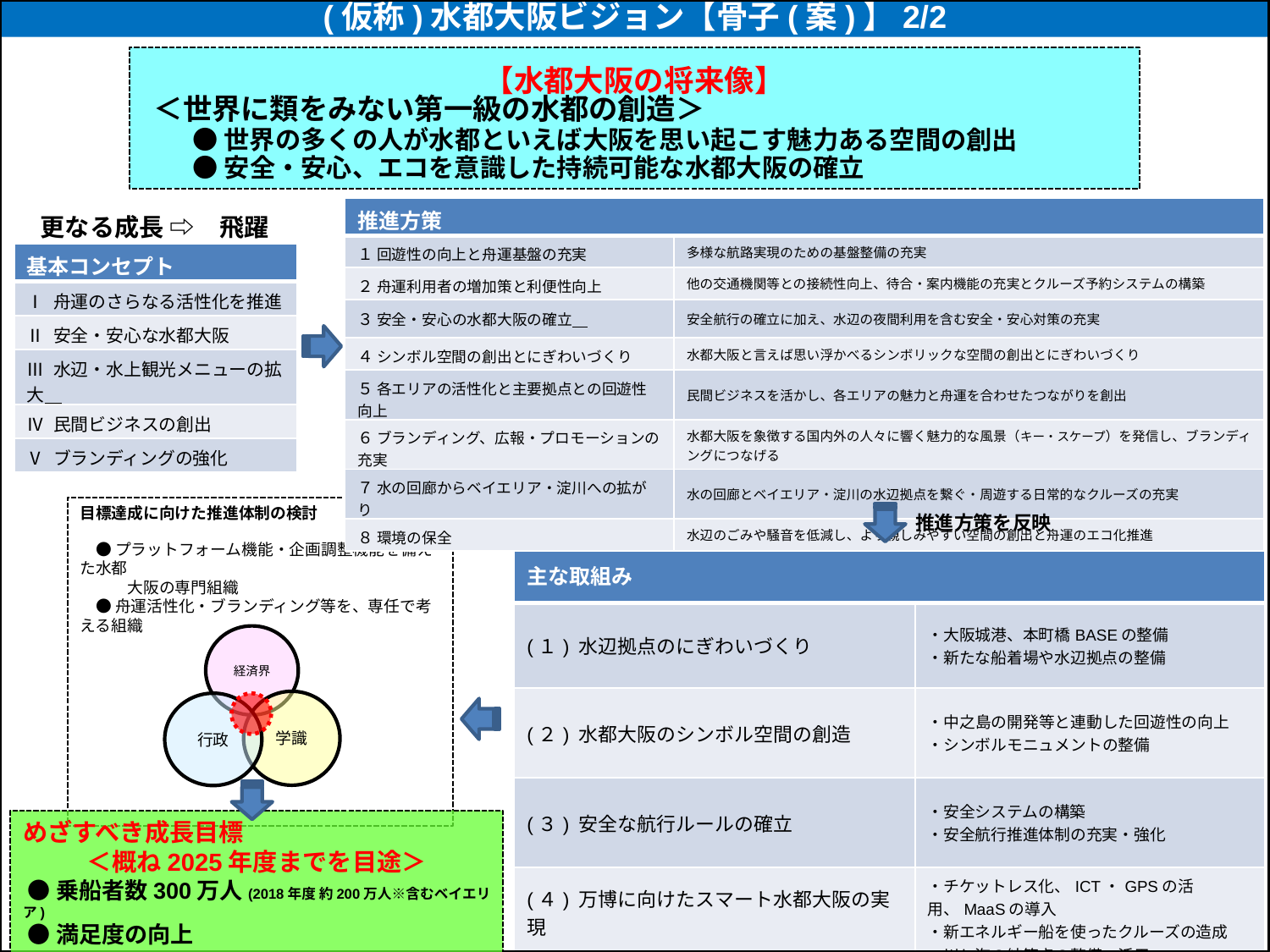

(仮称)水都大阪ビジョン【骨子(案)】2/2

【水都大阪の将来像】
 ＜世界に類をみない第一級の水都の創造＞
　　● 世界の多くの人が水都といえば大阪を思い起こす魅力ある空間の創出
　　● 安全・安心、エコを意識した持続可能な水都大阪の確立
| 推進方策 |  |
| --- | --- |
| １ 回遊性の向上と舟運基盤の充実 | 多様な航路実現のための基盤整備の充実 |
| ２ 舟運利用者の増加策と利便性向上 | 他の交通機関等との接続性向上、待合・案内機能の充実とクルーズ予約システムの構築 |
| ３ 安全・安心の水都大阪の確立 | 安全航行の確立に加え、水辺の夜間利用を含む安全・安心対策の充実 |
| ４ シンボル空間の創出とにぎわいづくり | 水都大阪と言えば思い浮かべるシンボリックな空間の創出とにぎわいづくり |
| ５ 各エリアの活性化と主要拠点との回遊性向上 | 民間ビジネスを活かし、各エリアの魅力と舟運を合わせたつながりを創出 |
| ６ ブランディング、広報・プロモーションの充実 | 水都大阪を象徴する国内外の人々に響く魅力的な風景（キー・スケープ）を発信し、ブランディングにつなげる |
| ７ 水の回廊からベイエリア・淀川への拡がり | 水の回廊とベイエリア・淀川の水辺拠点を繋ぐ・周遊する日常的なクルーズの充実 |
| ８ 環境の保全 | 水辺のごみや騒音を低減し、より親しみやすい空間の創出と舟運のエコ化推進 |
更なる成長 ⇨　飛躍
| 基本コンセプト |
| --- |
| Ⅰ 舟運のさらなる活性化を推進 |
| Ⅱ 安全・安心な水都大阪 |
| Ⅲ 水辺・水上観光メニューの拡大 |
| Ⅳ 民間ビジネスの創出 |
| Ⅴ ブランディングの強化 |

目標達成に向けた推進体制の検討

　● プラットフォーム機能・企画調整機能を備えた水都
　　　大阪の専門組織
　● 舟運活性化・ブランディング等を、専任で考える組織

推進方策を反映
| 主な取組み |  |
| --- | --- |
| (１) 水辺拠点のにぎわいづくり | ・大阪城港、本町橋BASEの整備 ・新たな船着場や水辺拠点の整備 |
| (２) 水都大阪のシンボル空間の創造 | ・中之島の開発等と連動した回遊性の向上 ・シンボルモニュメントの整備 |
| (３) 安全な航行ルールの確立 | ・安全システムの構築 ・安全航行推進体制の充実・強化 |
| (４) 万博に向けたスマート水都大阪の実現 | ・チケットレス化、ICT・GPSの活用、MaaSの導入 ・新エネルギー船を使ったクルーズの造成 ・川と海の結節点の整備・活用 |
経済界
学識
行政

めざすべき成長目標
＜概ね2025年度までを目途＞
 ●乗船者数300万人(2018年度 約200万人※含むベイエリア)
 ●満足度の向上